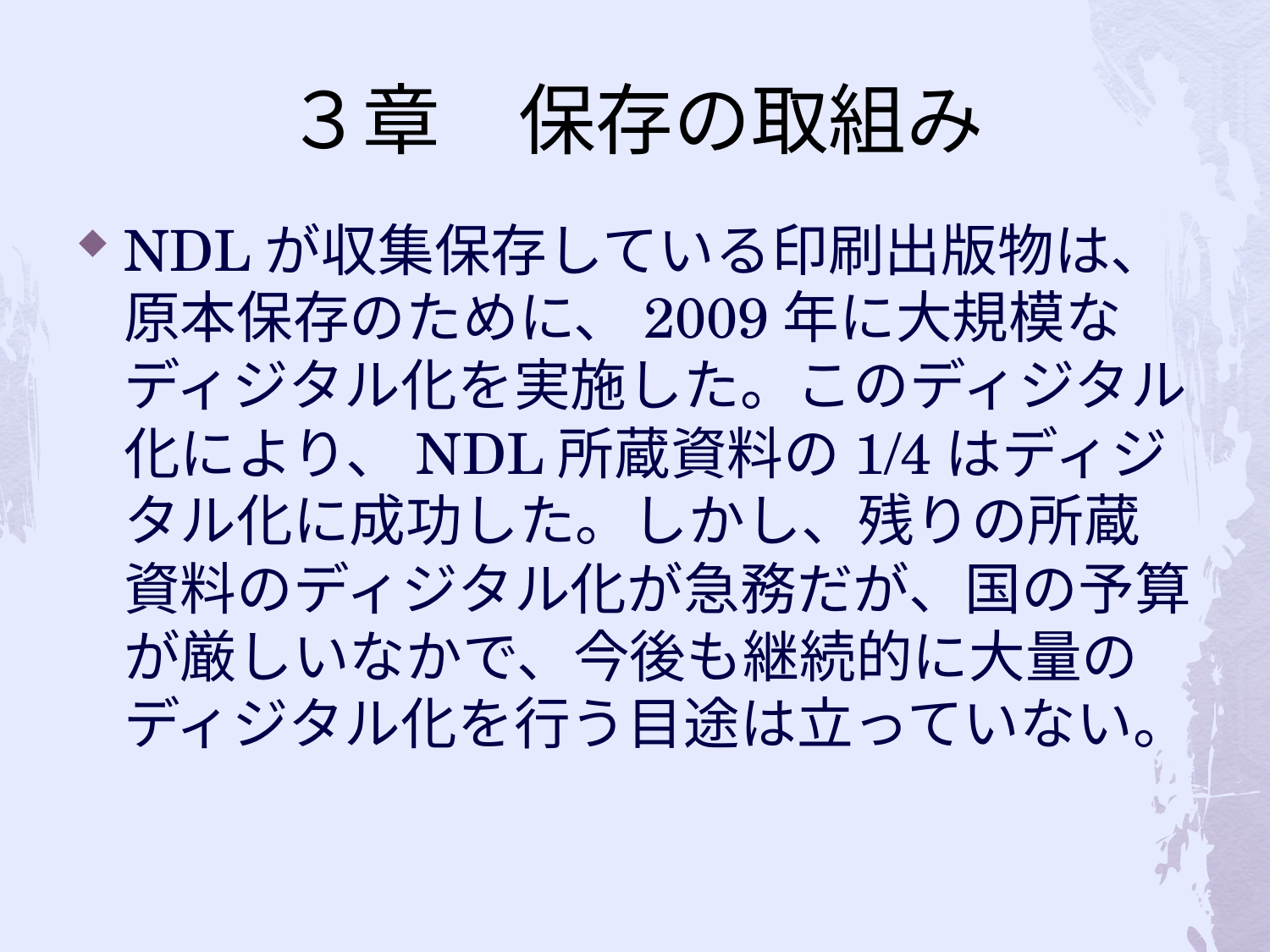

# ３章　保存の取組み
NDLが収集保存している印刷出版物は、原本保存のために、2009年に大規模なディジタル化を実施した。このディジタル化により、NDL所蔵資料の1/4はディジタル化に成功した。しかし、残りの所蔵資料のディジタル化が急務だが、国の予算が厳しいなかで、今後も継続的に大量のディジタル化を行う目途は立っていない。